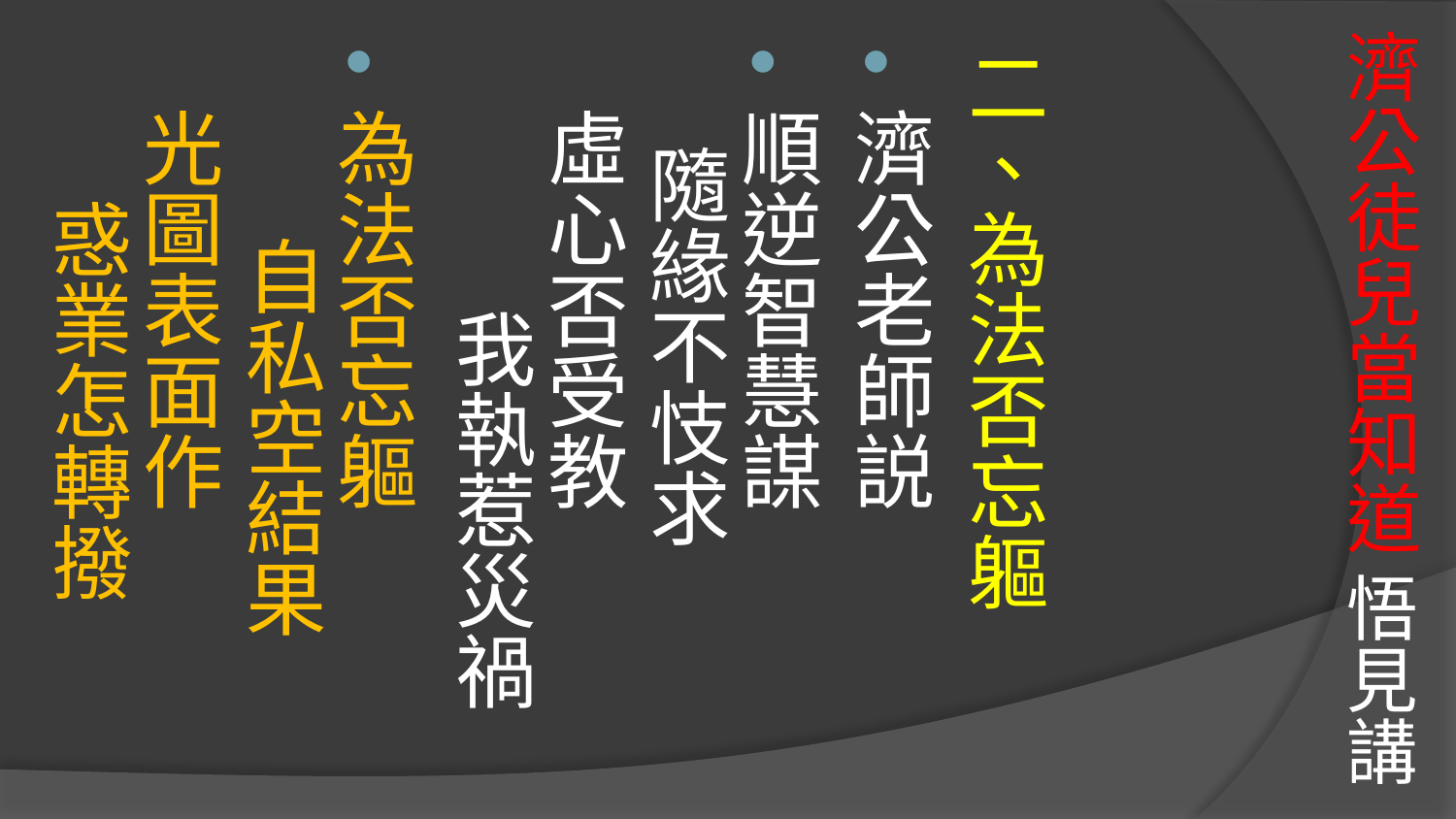

# 濟公徒兒當知道 悟見講
二、為法否忘軀
濟公老師説
順逆智慧謀                 隨緣不忮求
虛心否受教                          我執惹災禍
為法否忘軀                      自私空結果
光圖表面作                    惑業怎轉撥